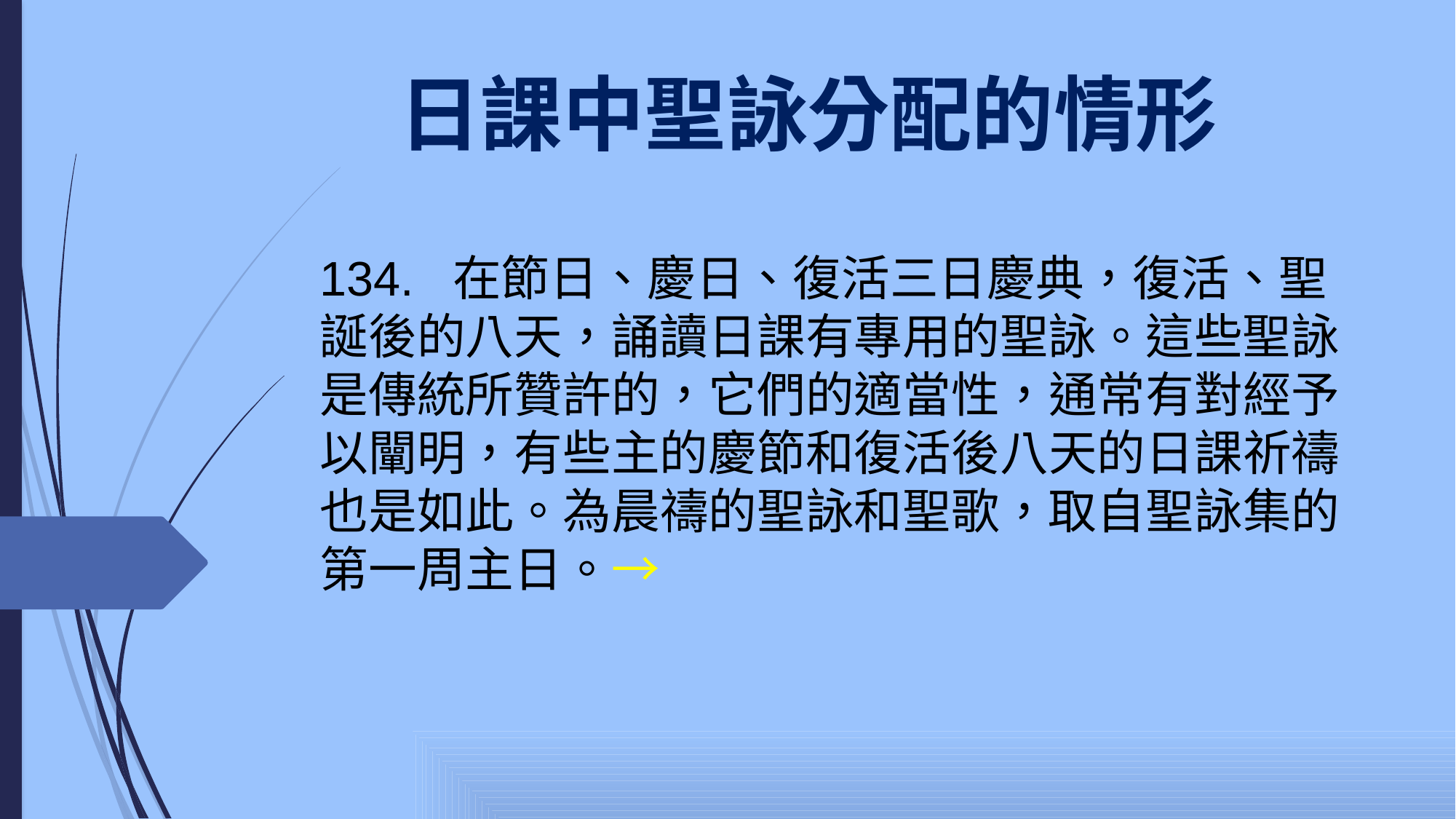

# 日課中聖詠分配的情形
134.  在節日、慶日、復活三日慶典，復活、聖誕後的八天，誦讀日課有專用的聖詠。這些聖詠是傳統所贊許的，它們的適當性，通常有對經予以闡明，有些主的慶節和復活後八天的日課祈禱也是如此。為晨禱的聖詠和聖歌，取自聖詠集的第一周主日。→